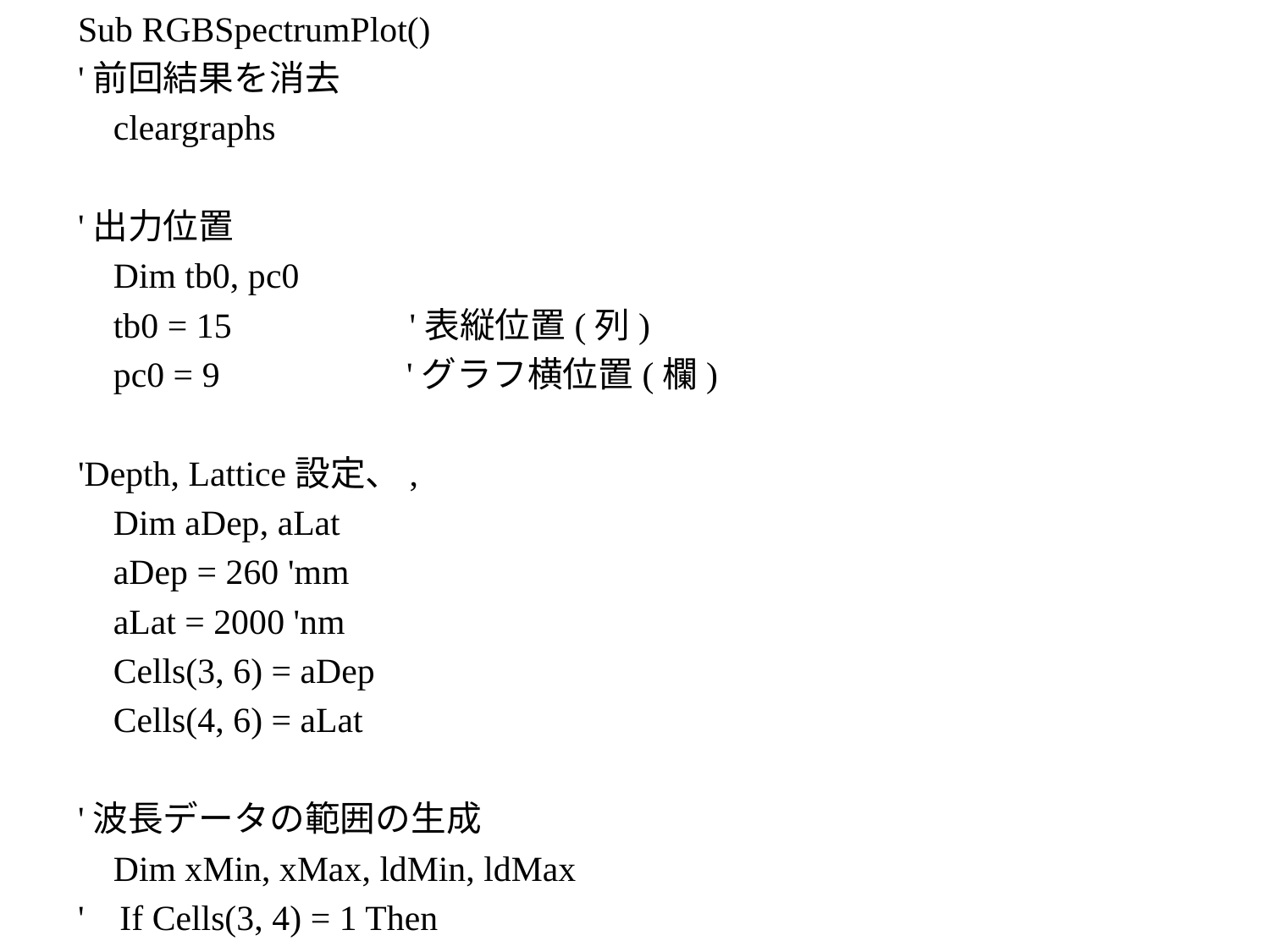

Sub RGBSpectrumPlot()
'前回結果を消去
    cleargraphs

'出力位置
    Dim tb0, pc0
    tb0 = 15                    '表縦位置(列)
    pc0 = 9                     'グラフ横位置(欄)

'Depth, Lattice設定、,
    Dim aDep, aLat
    aDep = 260 'mm
    aLat = 2000 'nm
    Cells(3, 6) = aDep
    Cells(4, 6) = aLat

'波長データの範囲の生成
    Dim xMin, xMax, ldMin, ldMax
'    If Cells(3, 4) = 1 Then
    xMin = Cells(3, 2)
    xMax = Cells(4, 2)
    ldMin = fld(xMin, aDep, aLat)
    ldMax = fld(xMax, aDep, aLat)
'        Cells(11, 6) = ldMin
'        Cells(12, 6) = ldMax
'    Else
'        ldMin = Cells(3, 2)
'        ldMax = Cells(4, 2)
'        xMin = fx(ldMin, aDep, aLat)
'        xMax = fx(ldMax, aDep, aLat)
'        Cells(3, 6) = xMin
'        Cells(4, 6) = xMax
'    End If

'